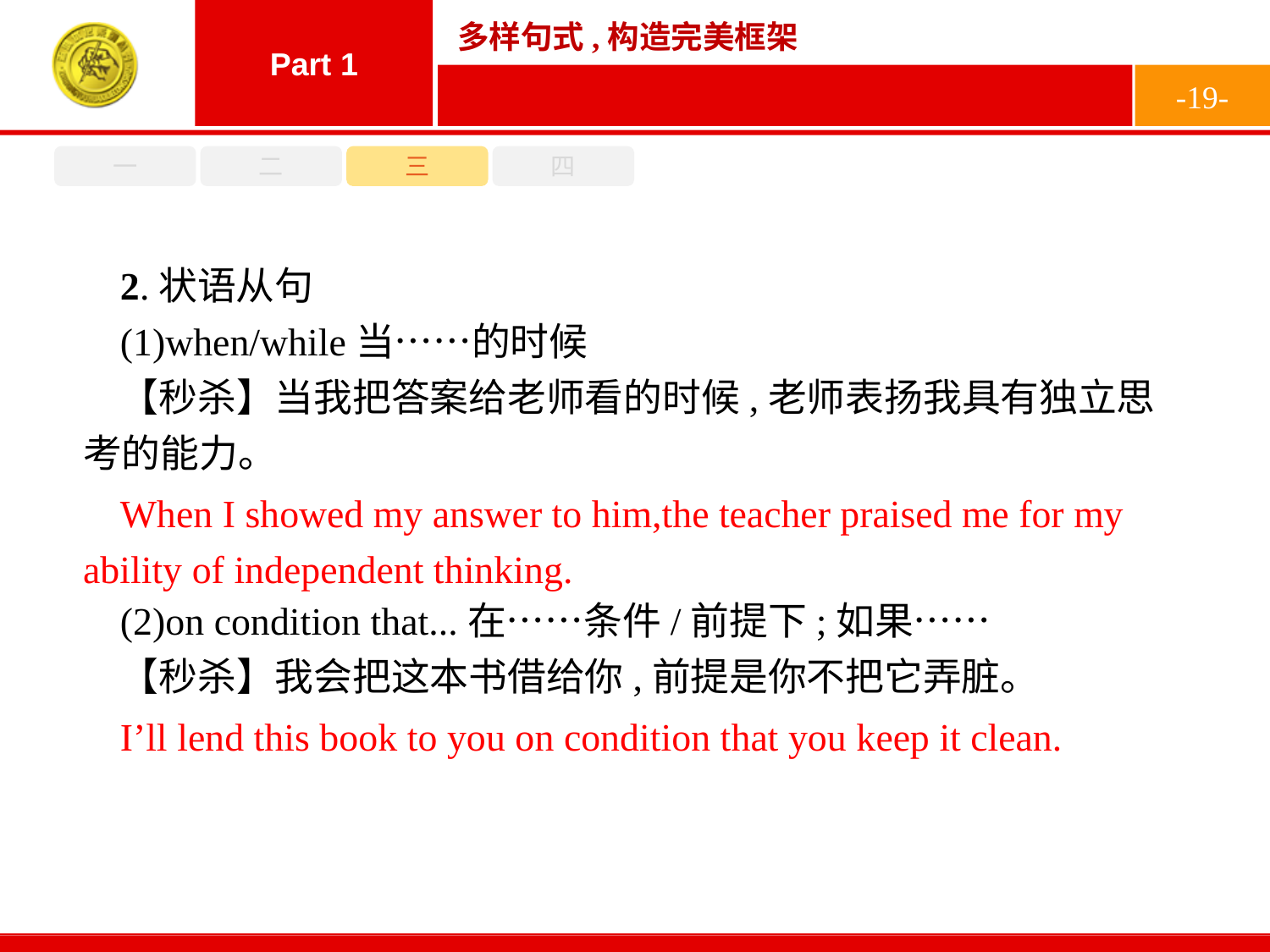

-19-
一
二
三
四
2.状语从句
(1)when/while当……的时候
【秒杀】当我把答案给老师看的时候,老师表扬我具有独立思考的能力。

(2)on condition that...在……条件/前提下;如果……
【秒杀】我会把这本书借给你,前提是你不把它弄脏。
When I showed my answer to him,the teacher praised me for my ability of independent thinking.

I’ll lend this book to you on condition that you keep it clean.